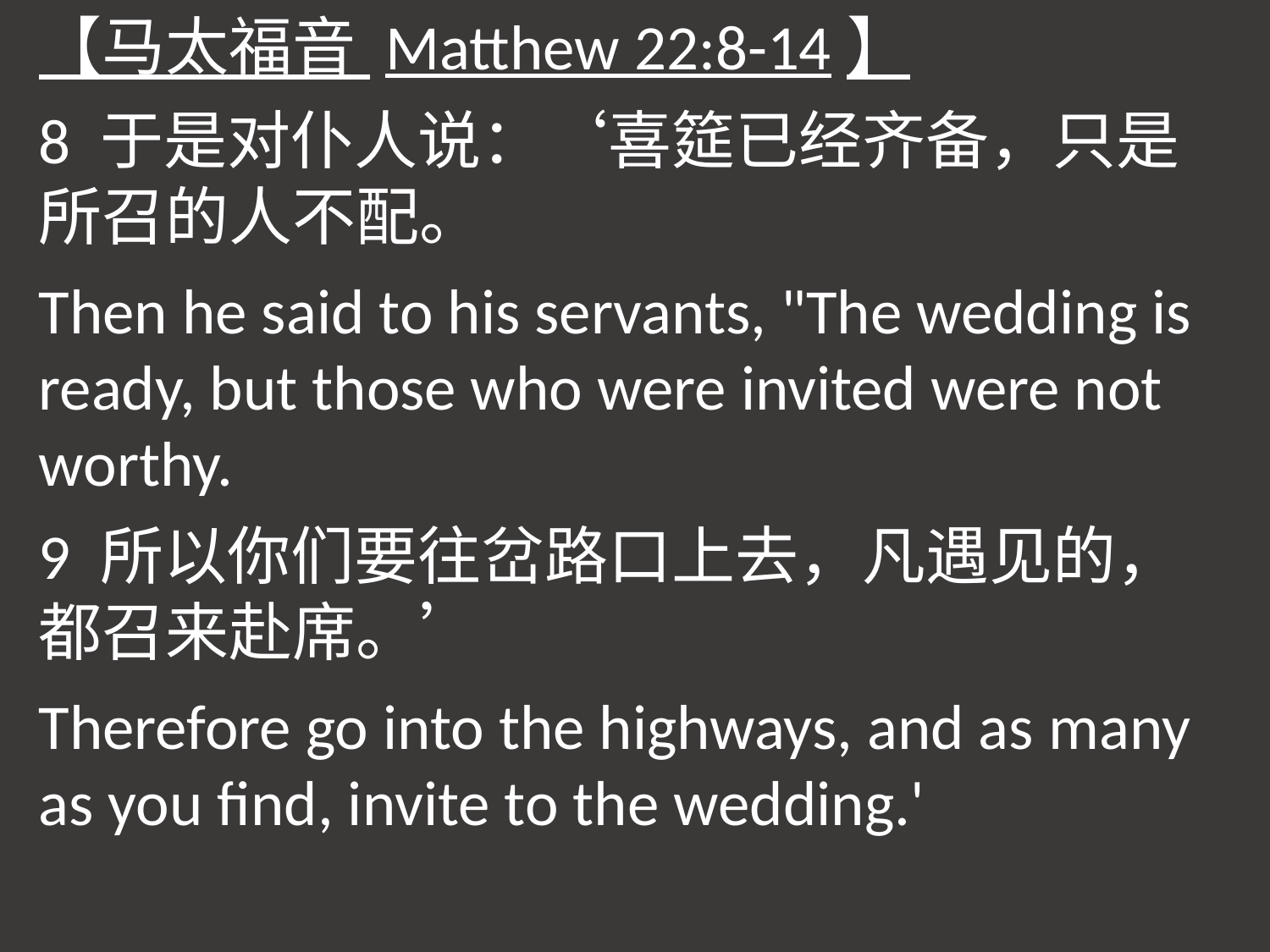

【马太福音 Matthew 22:8-14】
8 于是对仆人说：‘喜筵已经齐备，只是所召的人不配。
Then he said to his servants, "The wedding is ready, but those who were invited were not worthy.
9 所以你们要往岔路口上去，凡遇见的，都召来赴席。’
Therefore go into the highways, and as many as you find, invite to the wedding.'